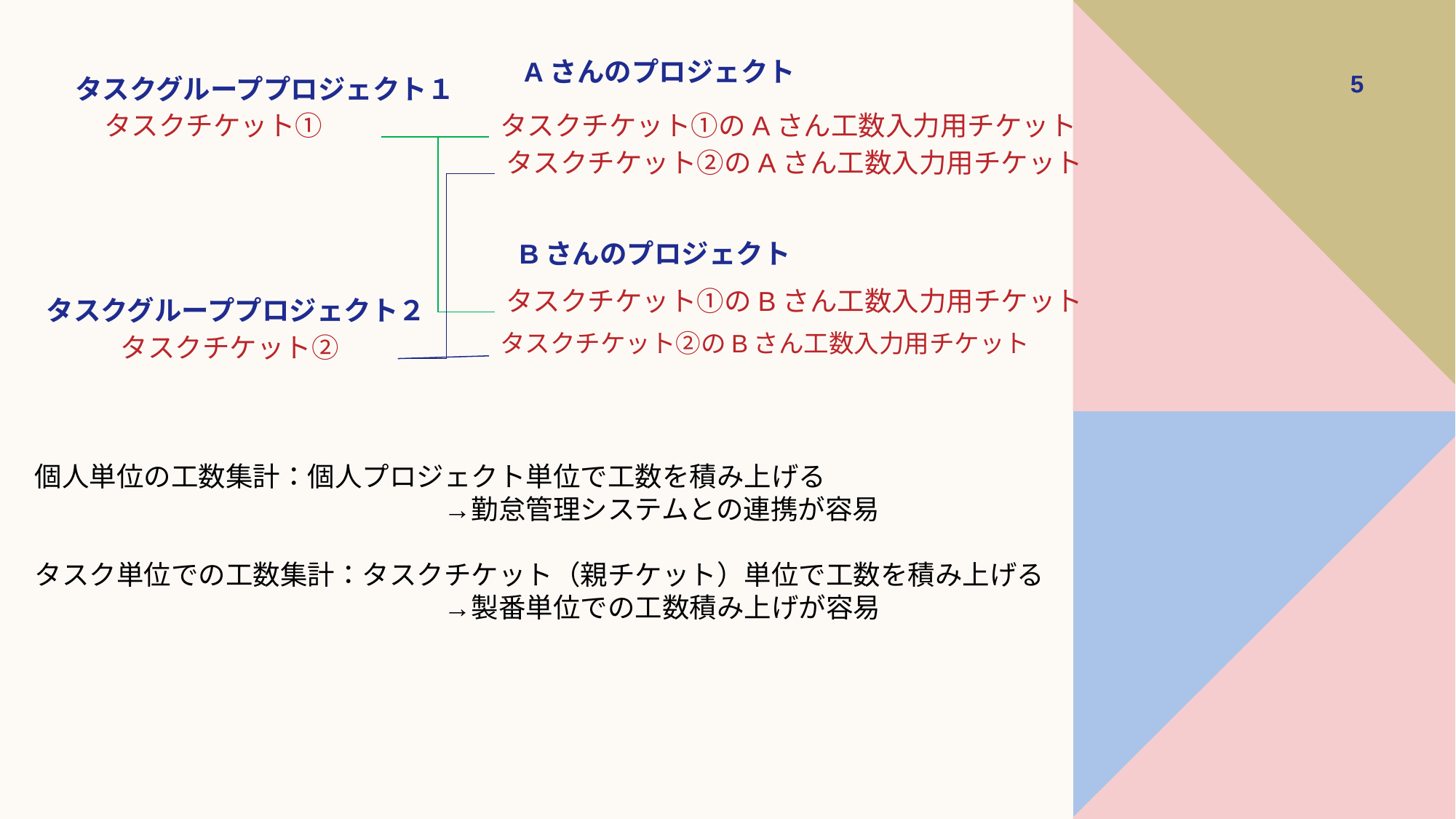

Aさんのプロジェクト
5
タスクグループプロジェクト１
タスクチケット①のAさん工数入力用チケット
タスクチケット①
タスクチケット②のAさん工数入力用チケット
Bさんのプロジェクト
タスクチケット①のBさん工数入力用チケット
タスクグループプロジェクト２
タスクチケット②のBさん工数入力用チケット
タスクチケット②
個人単位の工数集計：個人プロジェクト単位で工数を積み上げる
　　　　　　　　　　　　　　　→勤怠管理システムとの連携が容易

タスク単位での工数集計：タスクチケット（親チケット）単位で工数を積み上げる
　　　　　　　　　　　　　　　→製番単位での工数積み上げが容易